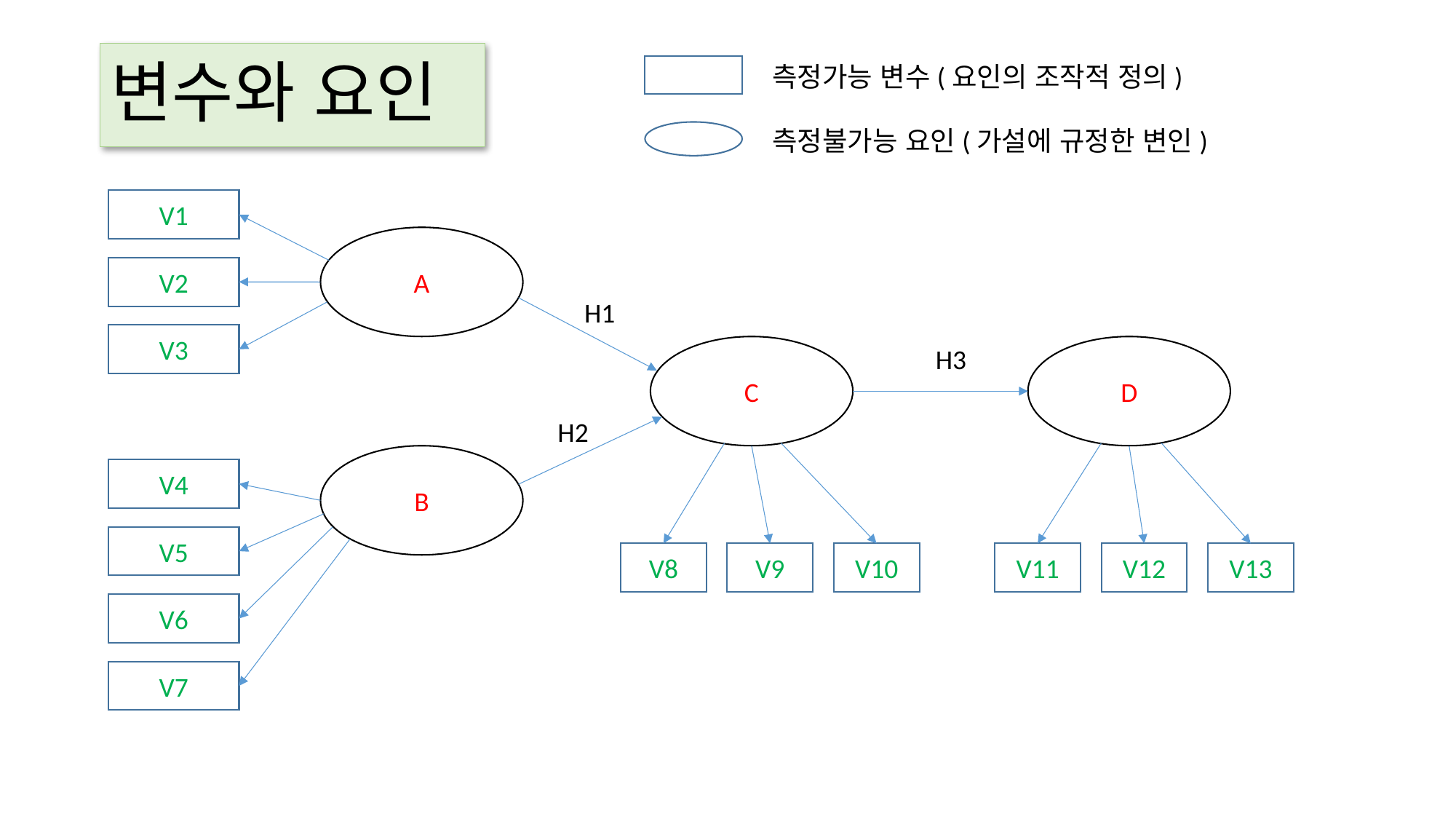

# 변수와 요인
측정가능 변수(요인의 조작적 정의)

측정불가능 요인(가설에 규정한 변인)

V1
A
V2
H1
V3
C
H3
D
H2
B
V4
V5
V8
V9
V10
V11
V12
V13
V6
V7